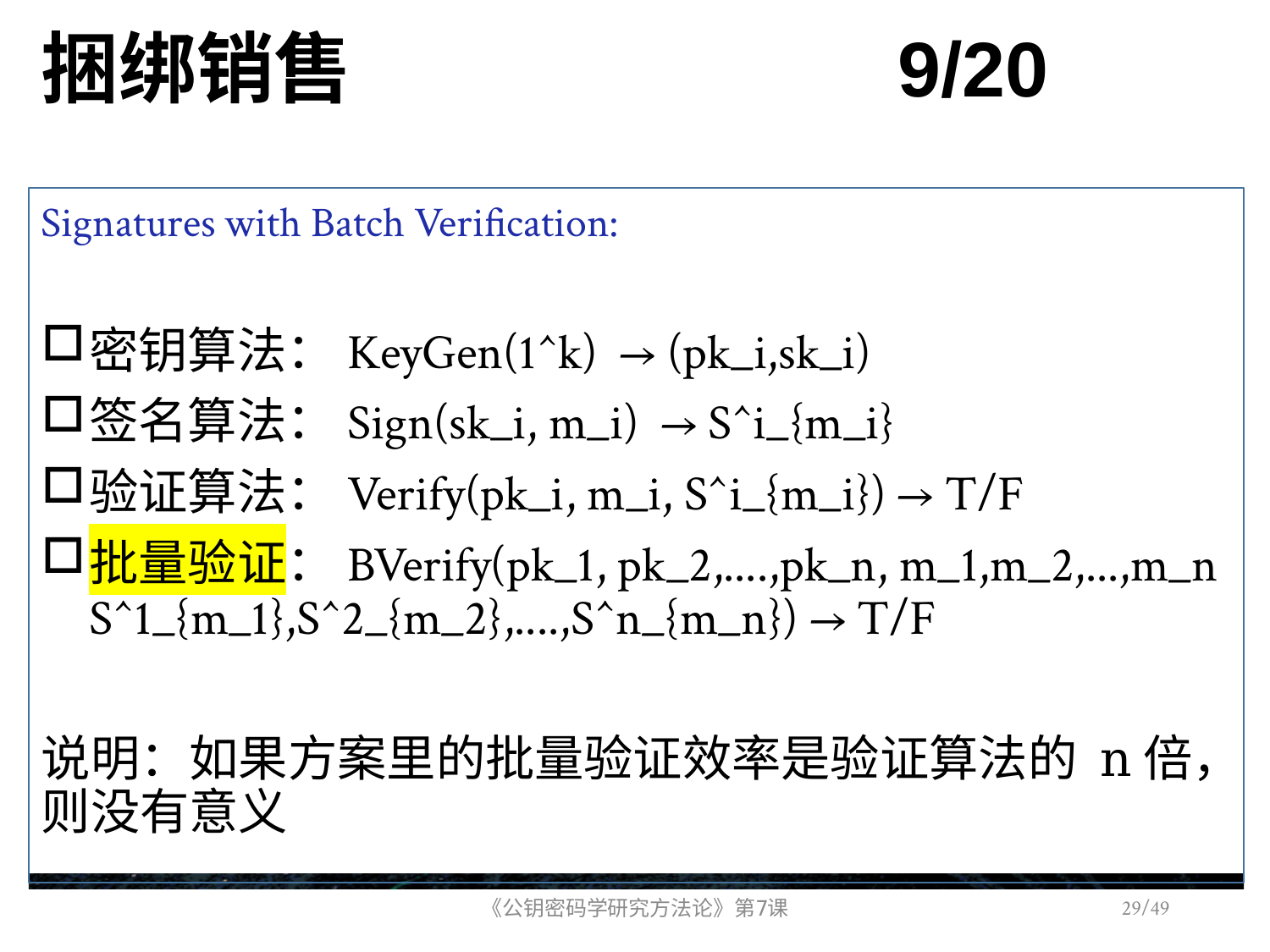

# 捆绑销售                              9/20
Signatures with Batch Verification:

密钥算法：KeyGen(1^k)  → (pk_i,sk_i)
签名算法：Sign(sk_i, m_i)  → S^i_{m_i}
验证算法：Verify(pk_i, m_i, S^i_{m_i}) → T/F
批量验证：BVerify(pk_1, pk_2,....,pk_n, m_1,m_2,...,m_n S^1_{m_1},S^2_{m_2},....,S^n_{m_n}) → T/F

说明：如果方案里的批量验证效率是验证算法的 n倍，则没有意义

《公钥密码学研究方法论》第7课
29/49